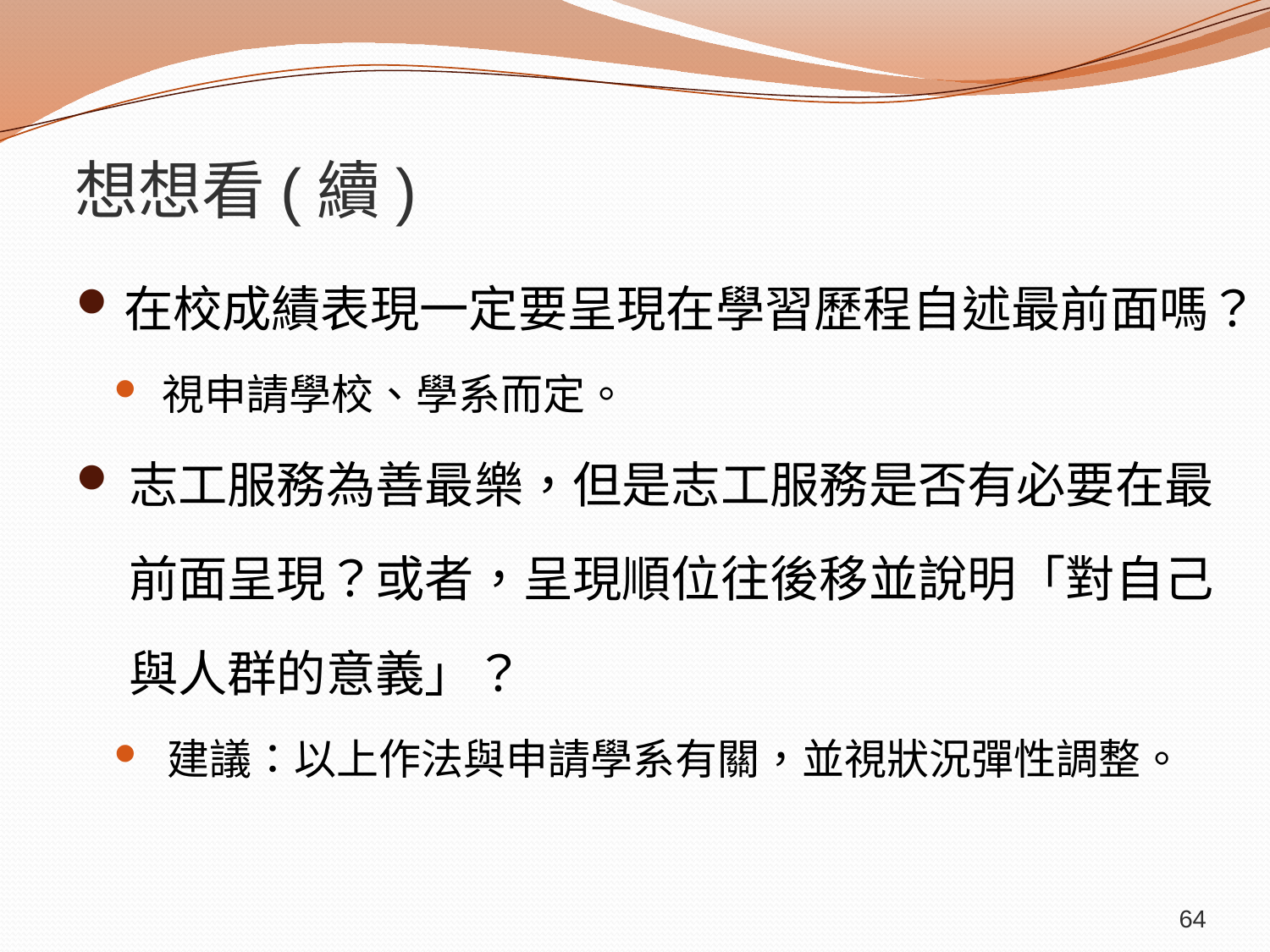

# 想想看(續)
在校成績表現一定要呈現在學習歷程自述最前面嗎？
視申請學校、學系而定。
志工服務為善最樂，但是志工服務是否有必要在最前面呈現？或者，呈現順位往後移並說明「對自己與人群的意義」？
建議：以上作法與申請學系有關，並視狀況彈性調整。

64